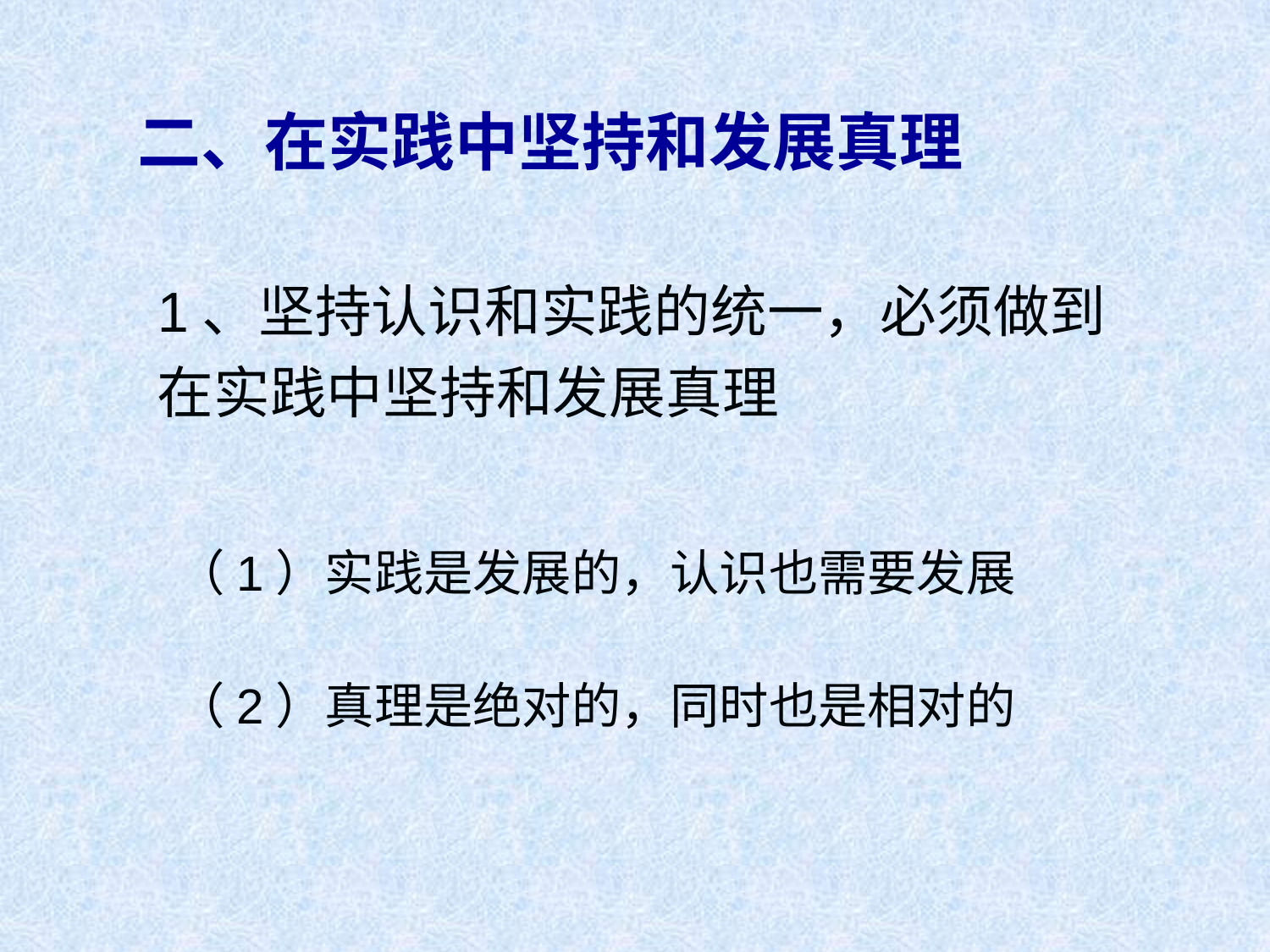

二、在实践中坚持和发展真理
1、坚持认识和实践的统一，必须做到在实践中坚持和发展真理
      （1）实践是发展的，认识也需要发展
      （2）真理是绝对的，同时也是相对的